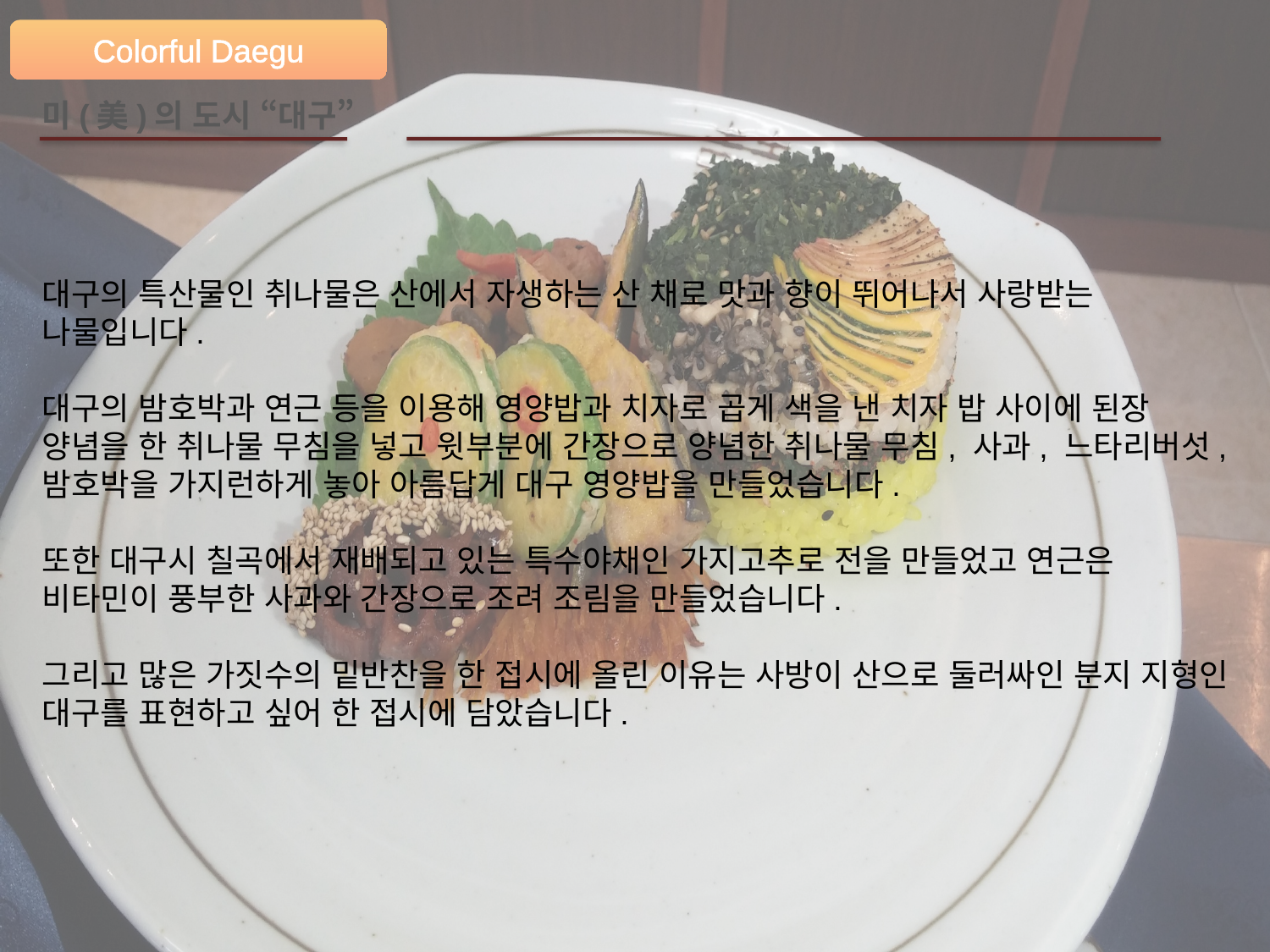

대구의 특산물인 취나물은 산에서 자생하는 산 채로 맛과 향이 뛰어나서 사랑받는 나물입니다.

대구의 밤호박과 연근 등을 이용해 영양밥과 치자로 곱게 색을 낸 치자 밥 사이에 된장 양념을 한 취나물 무침을 넣고 윗부분에 간장으로 양념한 취나물 무침, 사과, 느타리버섯, 밤호박을 가지런하게 놓아 아름답게 대구 영양밥을 만들었습니다.

또한 대구시 칠곡에서 재배되고 있는 특수야채인 가지고추로 전을 만들었고 연근은 비타민이 풍부한 사과와 간장으로 조려 조림을 만들었습니다.

그리고 많은 가짓수의 밑반찬을 한 접시에 올린 이유는 사방이 산으로 둘러싸인 분지 지형인 대구를 표현하고 싶어 한 접시에 담았습니다.